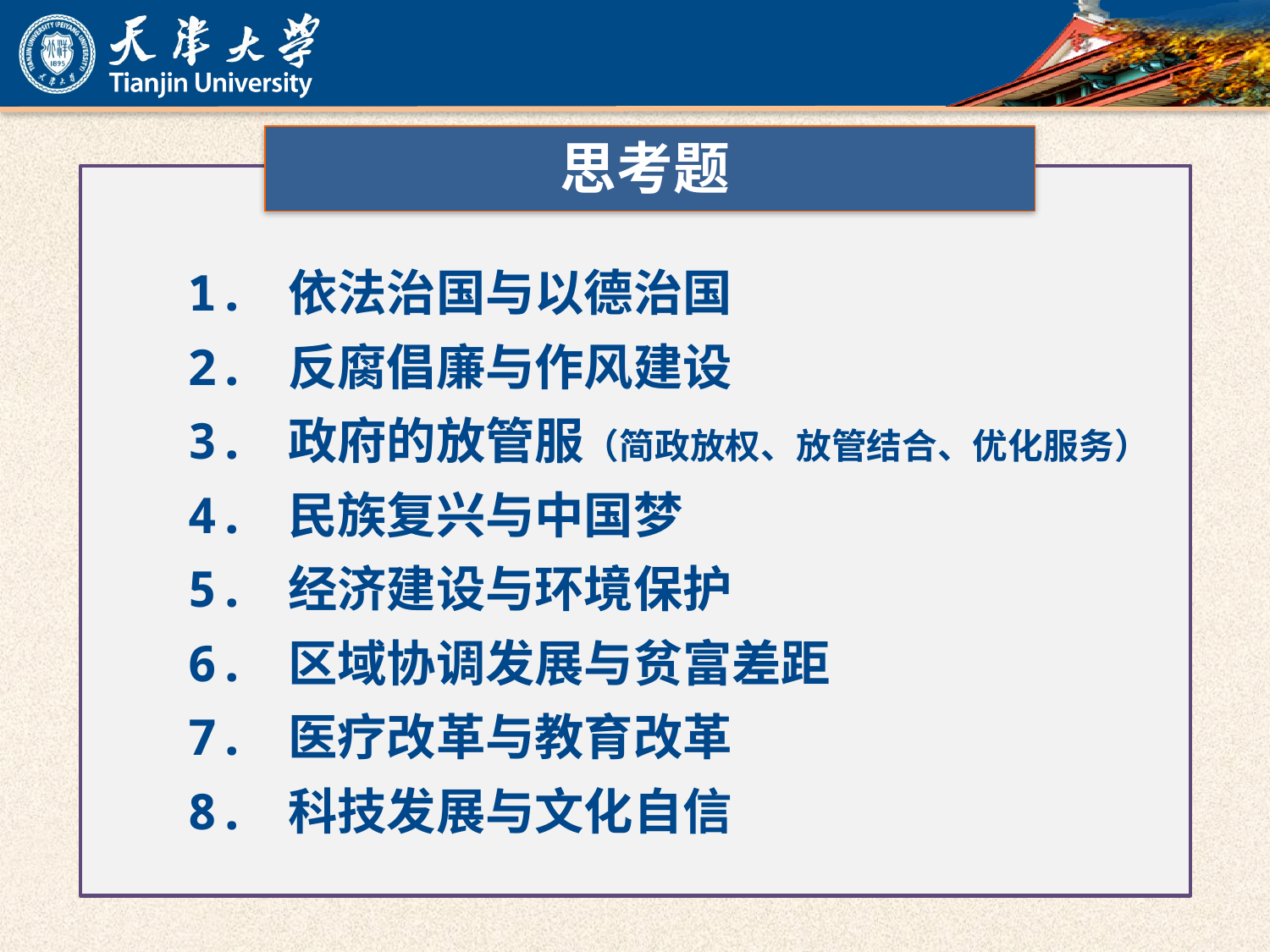

思考题

1. 依法治国与以德治国
2. 反腐倡廉与作风建设
3. 政府的放管服（简政放权、放管结合、优化服务）
4. 民族复兴与中国梦
5. 经济建设与环境保护
6. 区域协调发展与贫富差距
7. 医疗改革与教育改革
8. 科技发展与文化自信